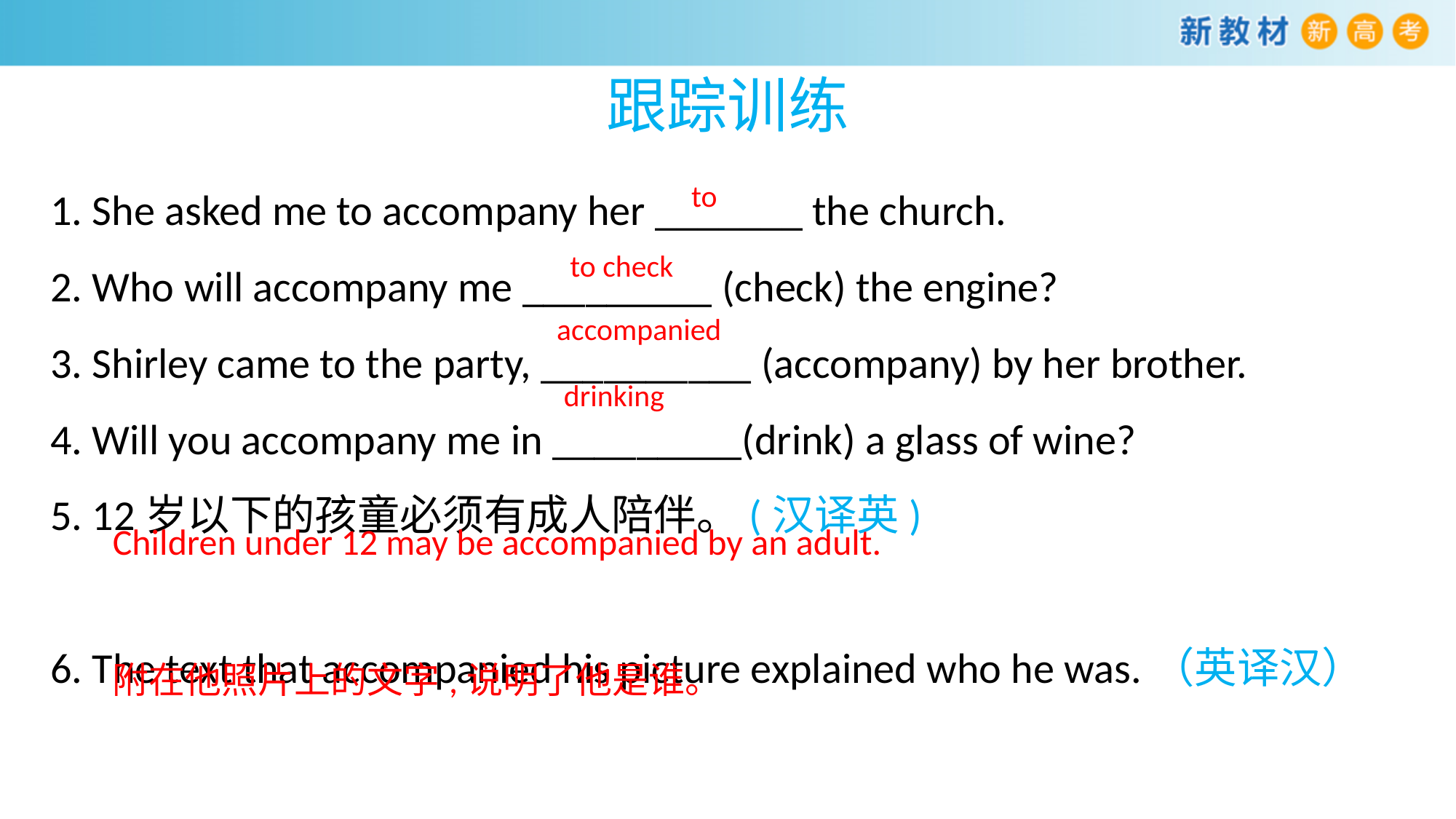

# 跟踪训练
1. She asked me to accompany her _______ the church.
2. Who will accompany me _________ (check) the engine?
3. Shirley came to the party, __________ (accompany) by her brother.
4. Will you accompany me in _________(drink) a glass of wine?
5. 12岁以下的孩童必须有成人陪伴。(汉译英)

6. The text that accompanied his picture explained who he was.（英译汉）

to
 to check
accompanied
drinking
Children under 12 may be accompanied by an adult.
附在他照片上的文字,说明了他是谁。